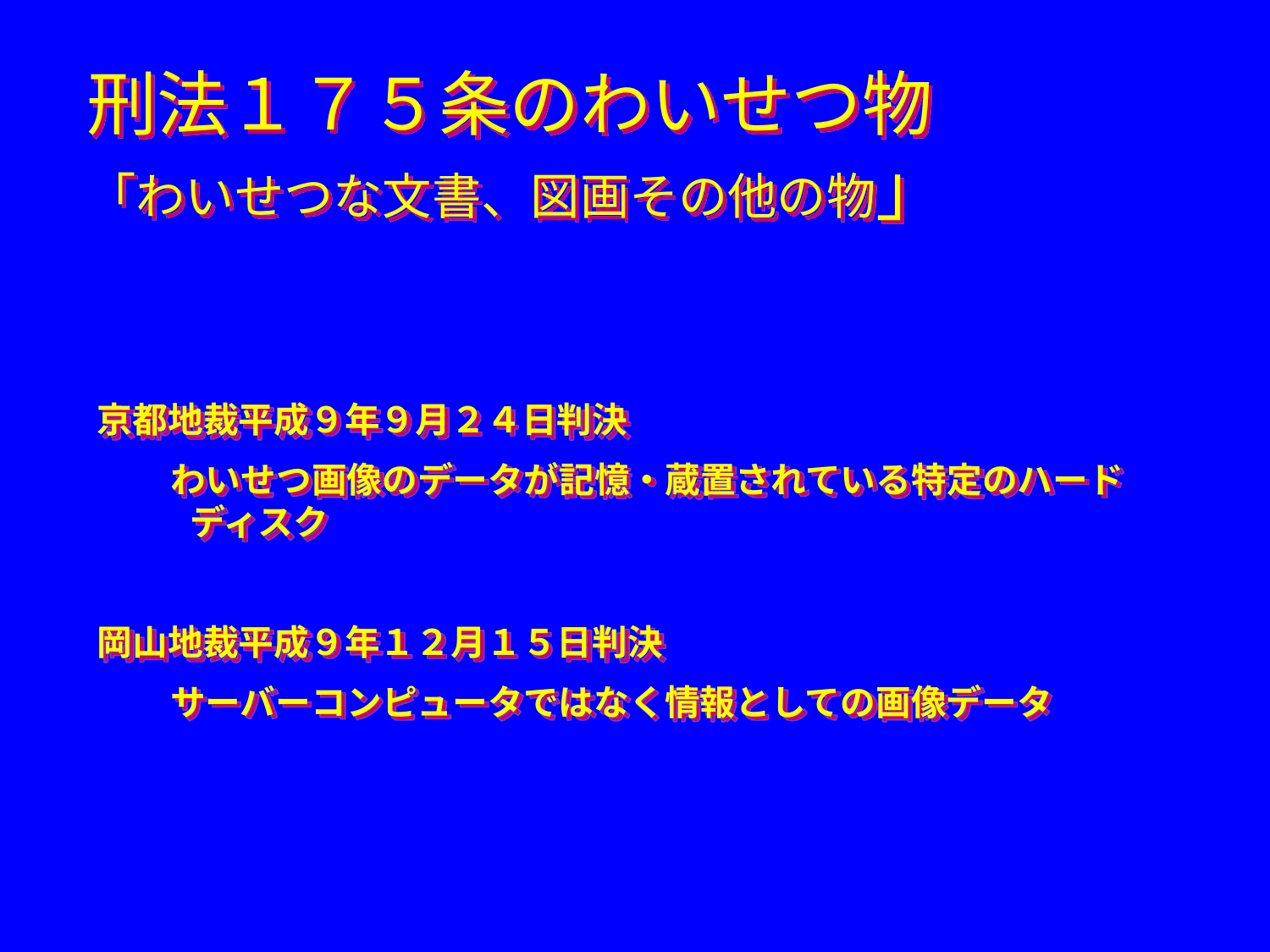

# 刑法１７５条のわいせつ物 「わいせつな文書、図画その他の物」
京都地裁平成９年９月２４日判決
        わいせつ画像のデータが記憶・蔵置されている特定のハードディスク

岡山地裁平成９年１２月１５日判決
        サーバーコンピュータではなく情報としての画像データ